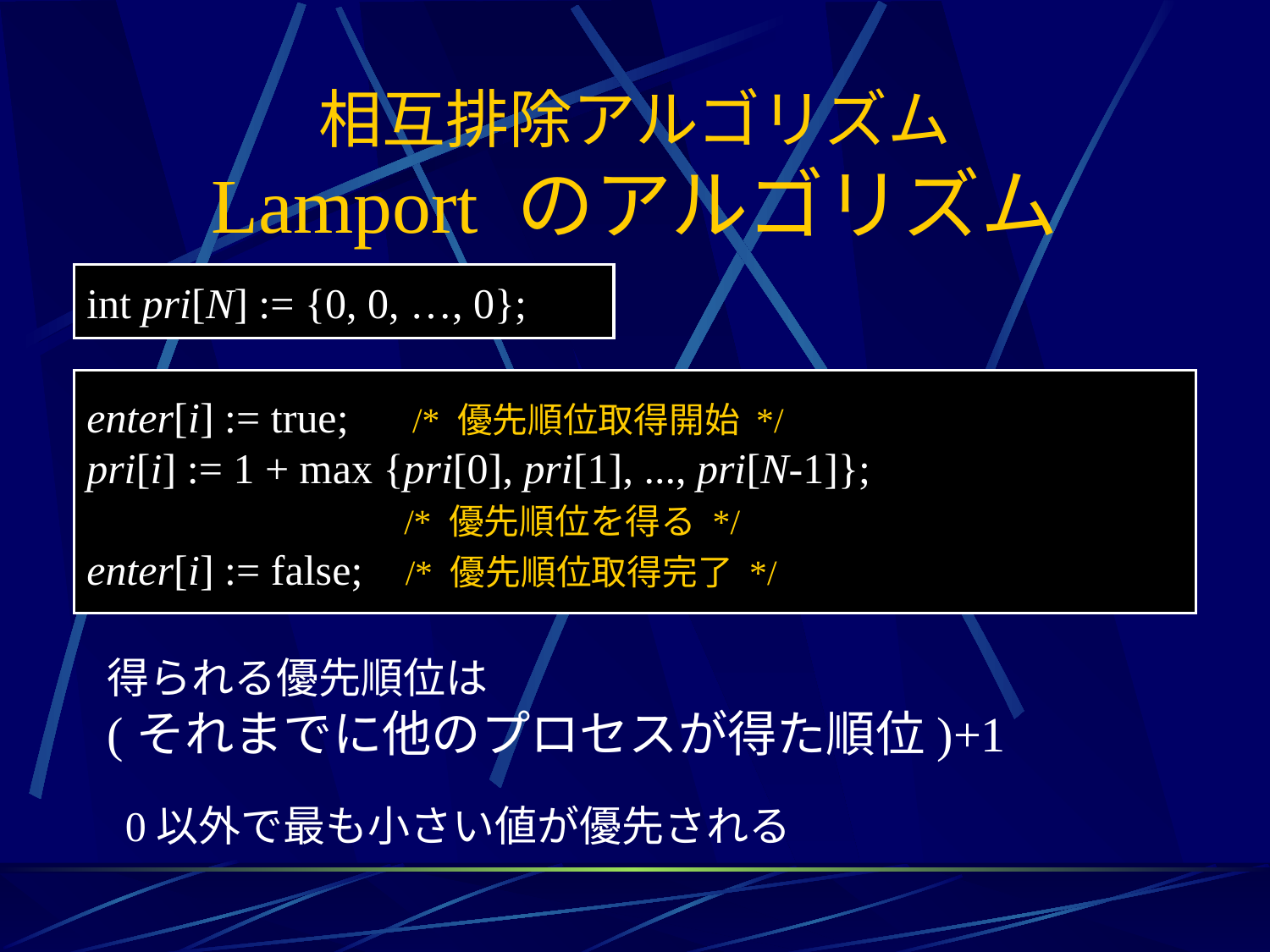

# 相互排除アルゴリズム Lamport のアルゴリズム
int pri[N] := {0, 0, …, 0};
enter[i] := true;      /* 優先順位取得開始 */
pri[i] := 1 + max {pri[0], pri[1], ..., pri[N-1]};
                              /* 優先順位を得る */
enter[i] := false;    /* 優先順位取得完了 */
得られる優先順位は
(それまでに他のプロセスが得た順位)+1
0以外で最も小さい値が優先される